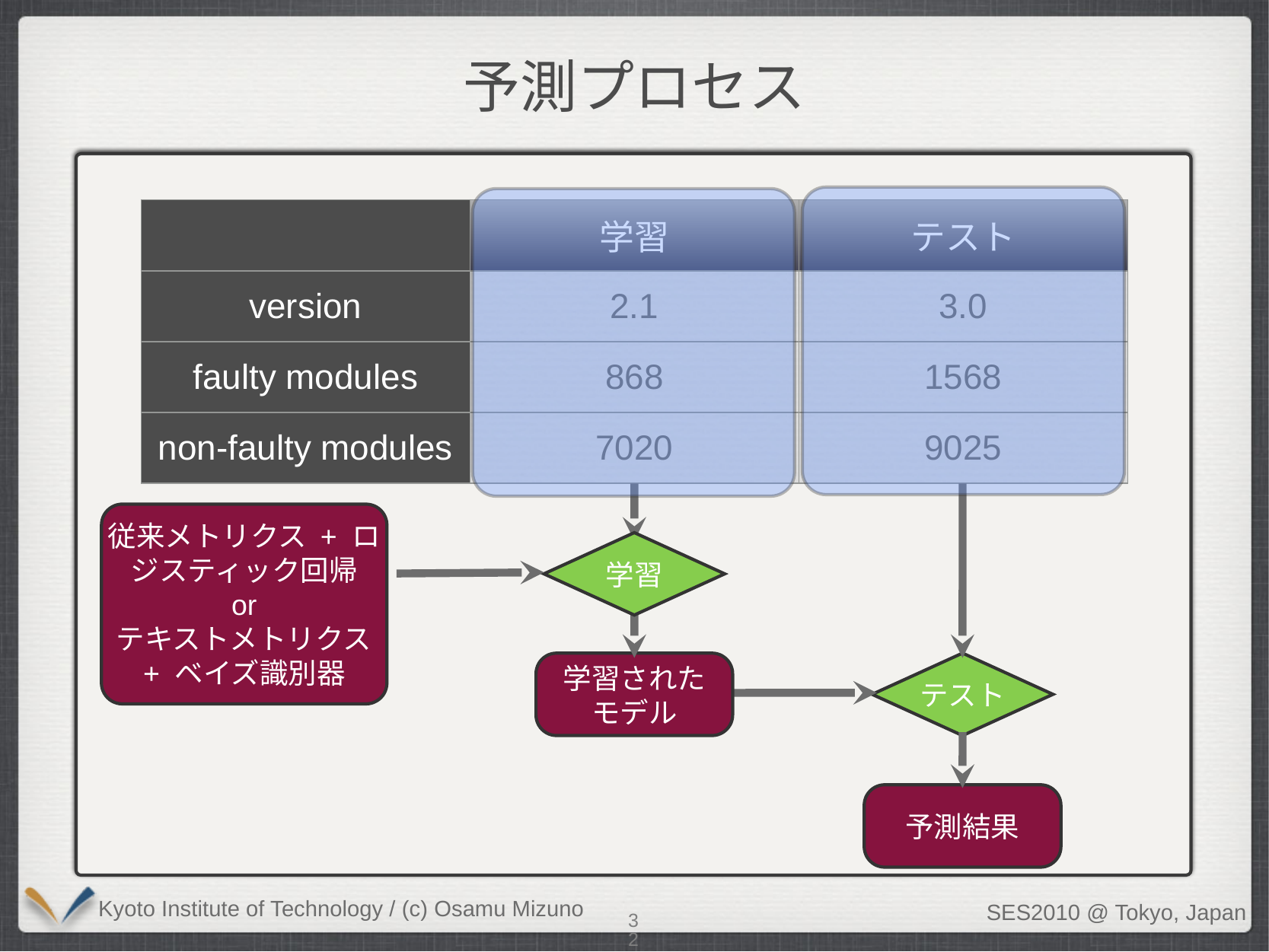

# 予測プロセス

テスト

予測結果

学習

学習された
モデル
|  | 学習 | テスト |
| --- | --- | --- |
| version | 2.1 | 3.0 |
| faulty modules | 868 | 1568 |
| non-faulty modules | 7020 | 9025 |
従来メトリクス + ロジスティック回帰
or
テキストメトリクス + ベイズ識別器

32